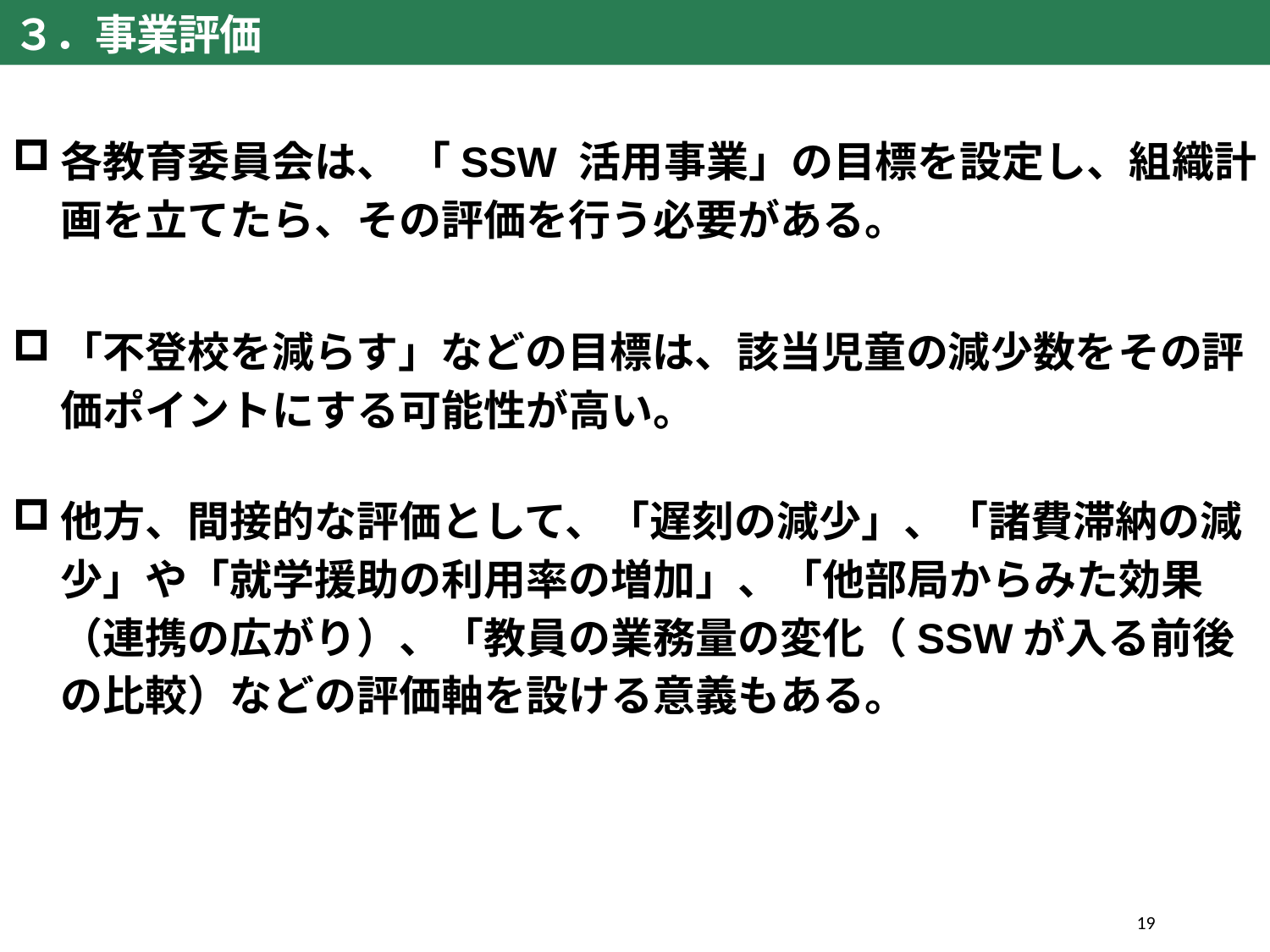

３．事業評価
各教育委員会は、 「SSW 活用事業」の目標を設定し、組織計画を立てたら、その評価を行う必要がある。
「不登校を減らす」などの目標は、該当児童の減少数をその評価ポイントにする可能性が高い。
他方、間接的な評価として、「遅刻の減少」、「諸費滞納の減少」や「就学援助の利用率の増加」、「他部局からみた効果（連携の広がり）、「教員の業務量の変化（SSWが入る前後の比較）などの評価軸を設ける意義もある。
19